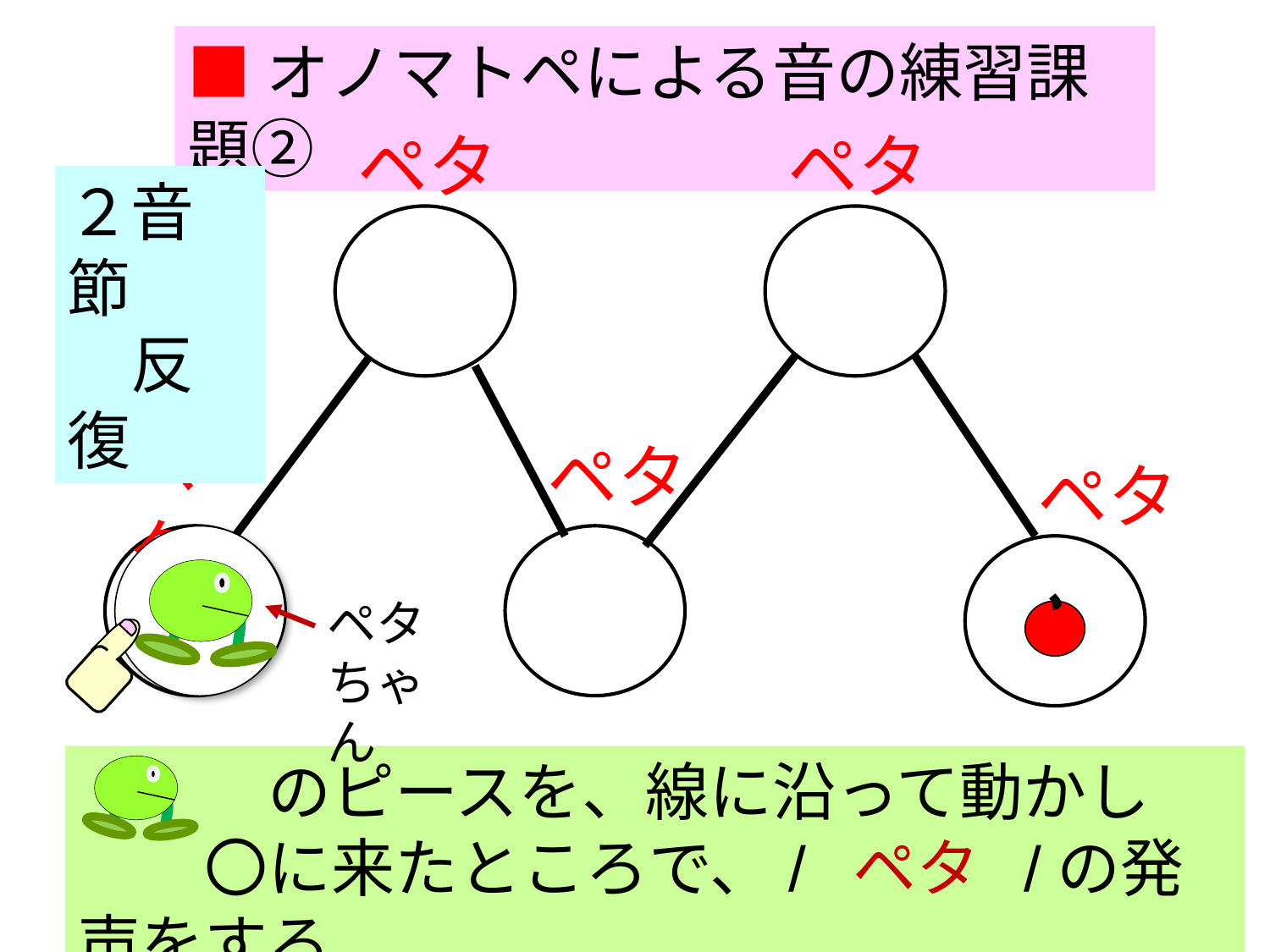

■オノマトペによる音の練習課題②
ペタ
ペタ
２音節
　反復

ペタ
ペタ
ペタ

ペタちゃん

　　　のピースを、線に沿って動かし
　　〇に来たところで、/　ペタ　/の発声をする